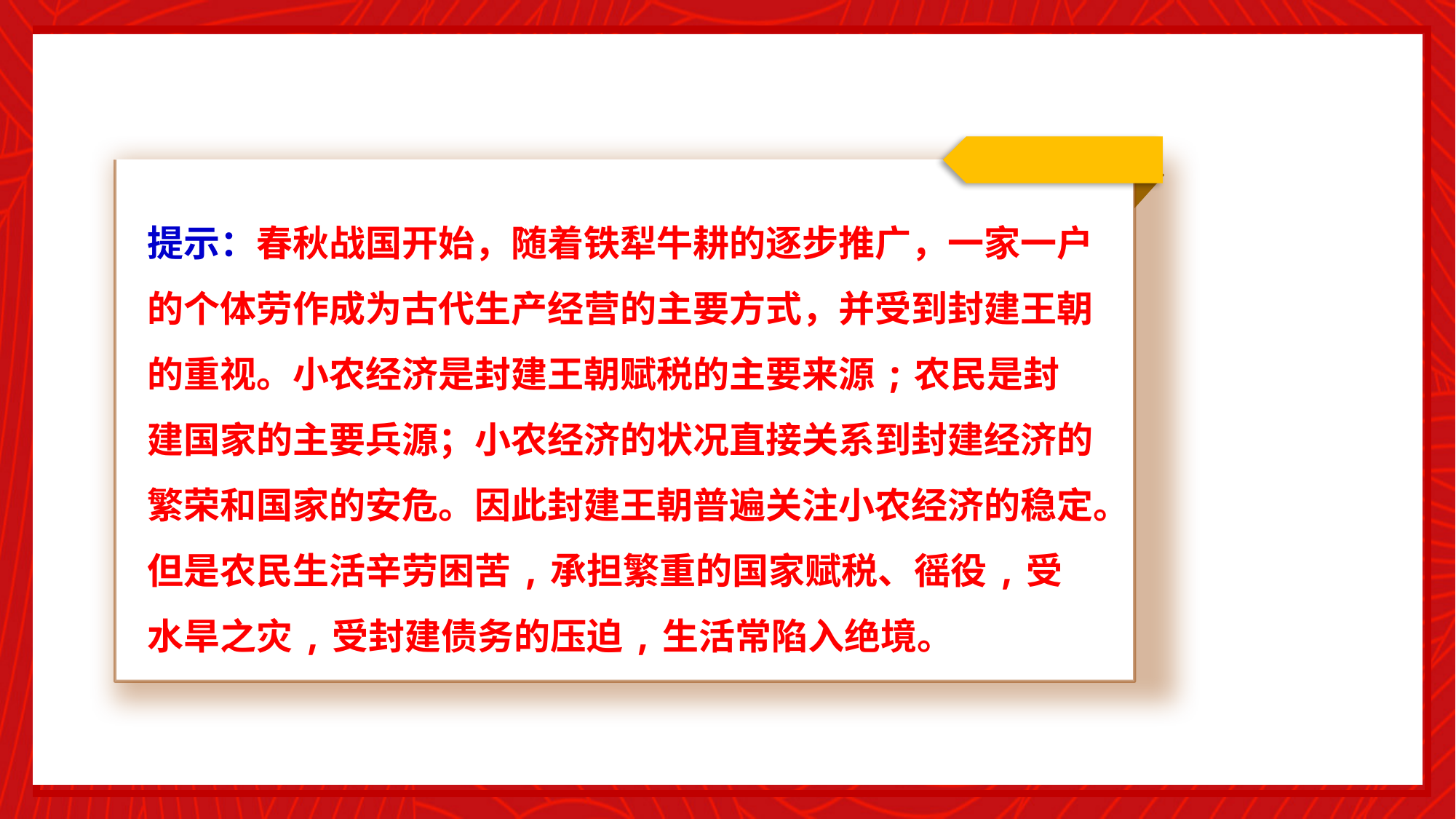

提示：春秋战国开始，随着铁犁牛耕的逐步推广，一家一户的个体劳作成为古代生产经营的主要方式，并受到封建王朝的重视。小农经济是封建王朝赋税的主要来源;农民是封建国家的主要兵源；小农经济的状况直接关系到封建经济的繁荣和国家的安危。因此封建王朝普遍关注小农经济的稳定。但是农民生活辛劳困苦,承担繁重的国家赋税、徭役,受水旱之灾,受封建债务的压迫,生活常陷入绝境。